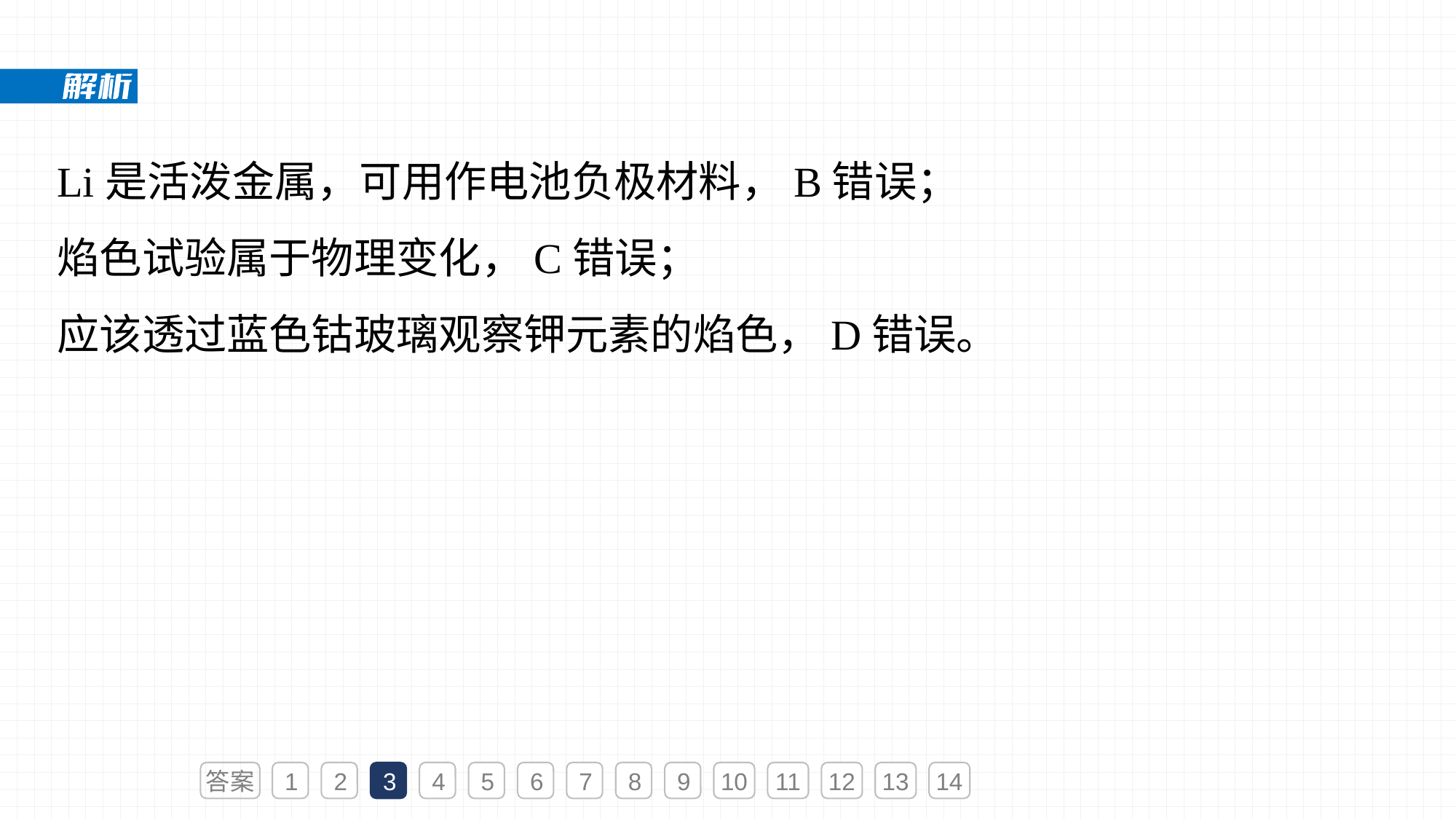

Li是活泼金属，可用作电池负极材料，B错误；
焰色试验属于物理变化，C错误；
应该透过蓝色钴玻璃观察钾元素的焰色，D错误。
答案
1
2
3
4
5
6
7
8
9
10
11
12
13
14